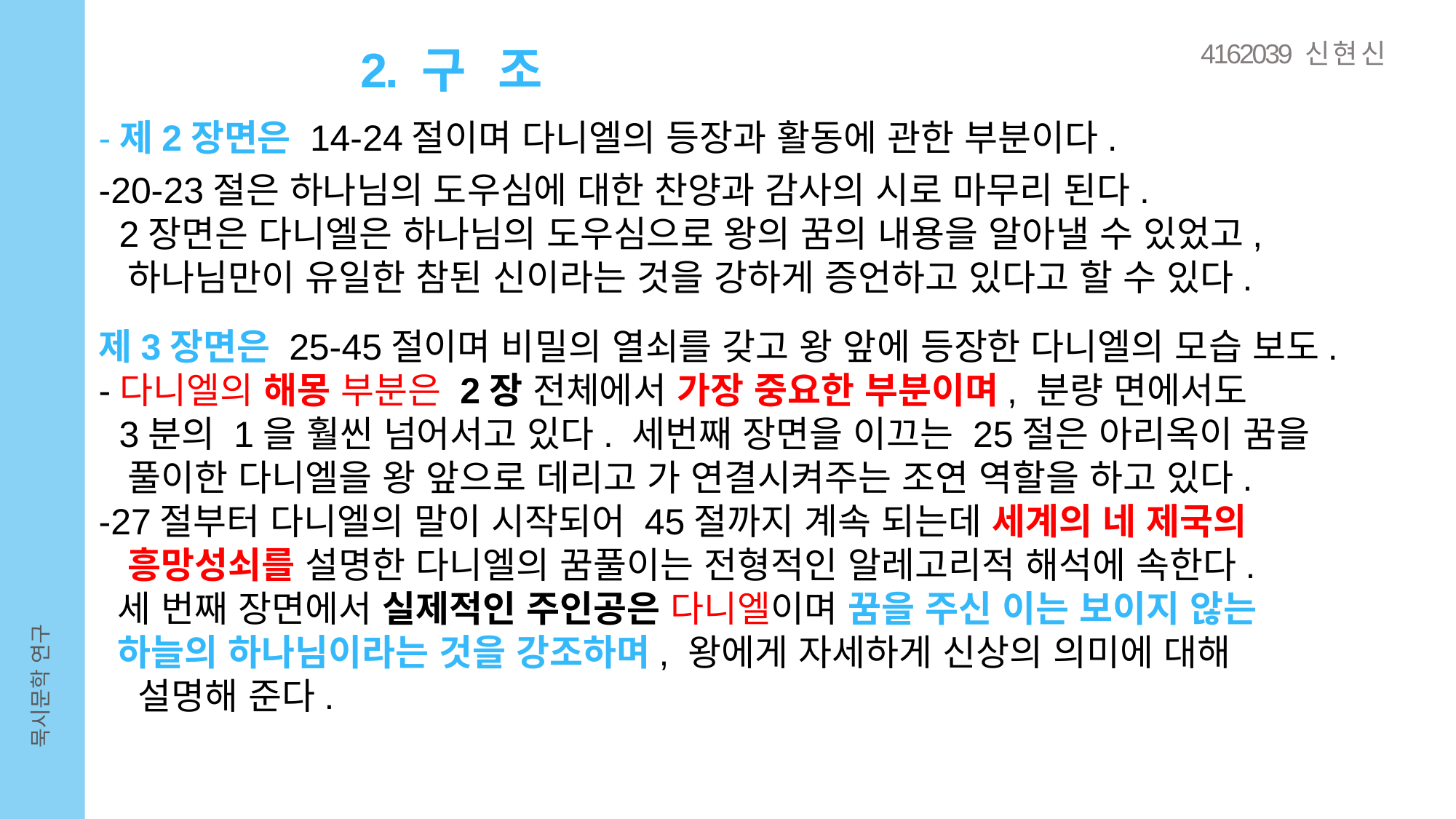

4162039 신 현 신
2. 구   조
-제2장면은 14-24절이며 다니엘의 등장과 활동에 관한 부분이다.

-20-23절은 하나님의 도우심에 대한 찬양과 감사의 시로 마무리 된다.
  2장면은 다니엘은 하나님의 도우심으로 왕의 꿈의 내용을 알아낼 수 있었고,
  하나님만이 유일한 참된 신이라는 것을 강하게 증언하고 있다고 할 수 있다.

제3장면은 25-45절이며 비밀의 열쇠를 갖고 왕 앞에 등장한 다니엘의 모습 보도.
-다니엘의 해몽 부분은 2장 전체에서 가장 중요한 부분이며, 분량 면에서도
  3분의 1을 훨씬 넘어서고 있다. 세번째 장면을 이끄는 25절은 아리옥이 꿈을
  풀이한 다니엘을 왕 앞으로 데리고 가 연결시켜주는 조연 역할을 하고 있다.
-27절부터 다니엘의 말이 시작되어 45절까지 계속 되는데 세계의 네 제국의
  흥망성쇠를 설명한 다니엘의 꿈풀이는 전형적인 알레고리적 해석에 속한다.
 세 번째 장면에서 실제적인 주인공은 다니엘이며 꿈을 주신 이는 보이지 않는
 하늘의 하나님이라는 것을 강조하며, 왕에게 자세하게 신상의 의미에 대해
   설명해 준다.
묵시문학 연구